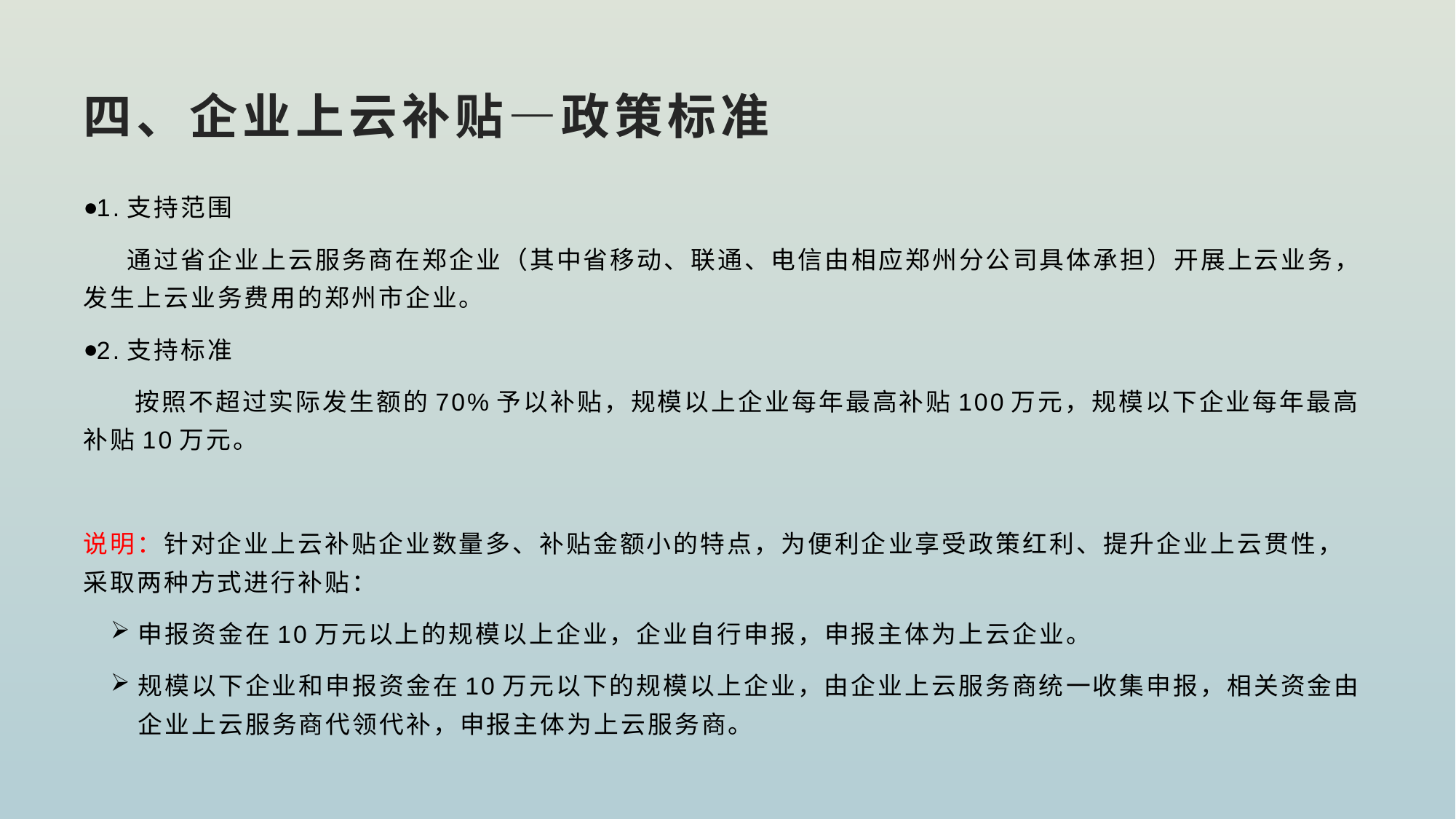

# 四、企业上云补贴—政策标准
1.支持范围
     通过省企业上云服务商在郑企业（其中省移动、联通、电信由相应郑州分公司具体承担）开展上云业务，发生上云业务费用的郑州市企业。
2.支持标准
      按照不超过实际发生额的70%予以补贴，规模以上企业每年最高补贴100万元，规模以下企业每年最高补贴10万元。

说明：针对企业上云补贴企业数量多、补贴金额小的特点，为便利企业享受政策红利、提升企业上云贯性，采取两种方式进行补贴：
申报资金在10万元以上的规模以上企业，企业自行申报，申报主体为上云企业。
规模以下企业和申报资金在10万元以下的规模以上企业，由企业上云服务商统一收集申报，相关资金由企业上云服务商代领代补，申报主体为上云服务商。